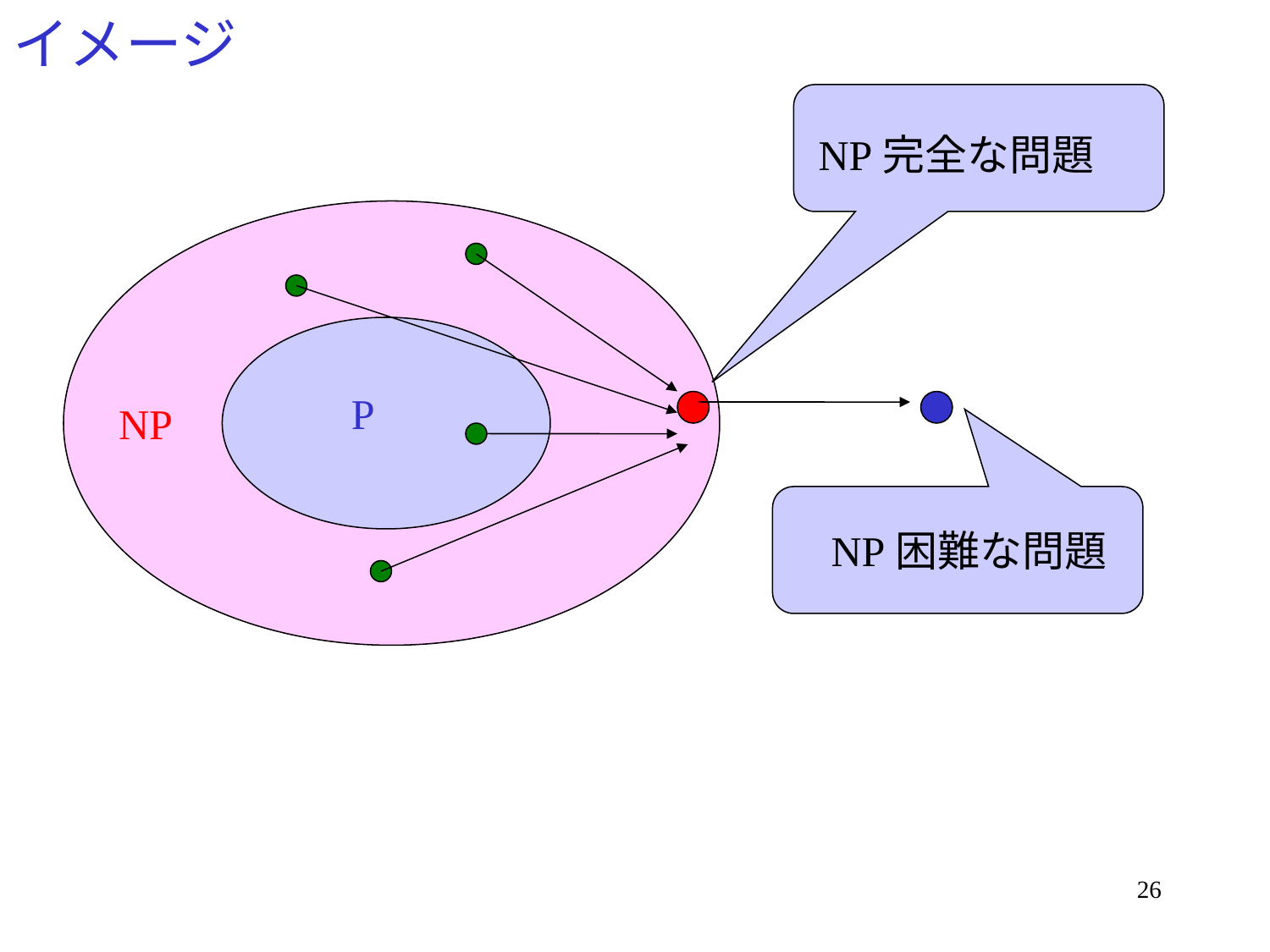

# イメージ

NP完全な問題

P
NP

NP困難な問題

26